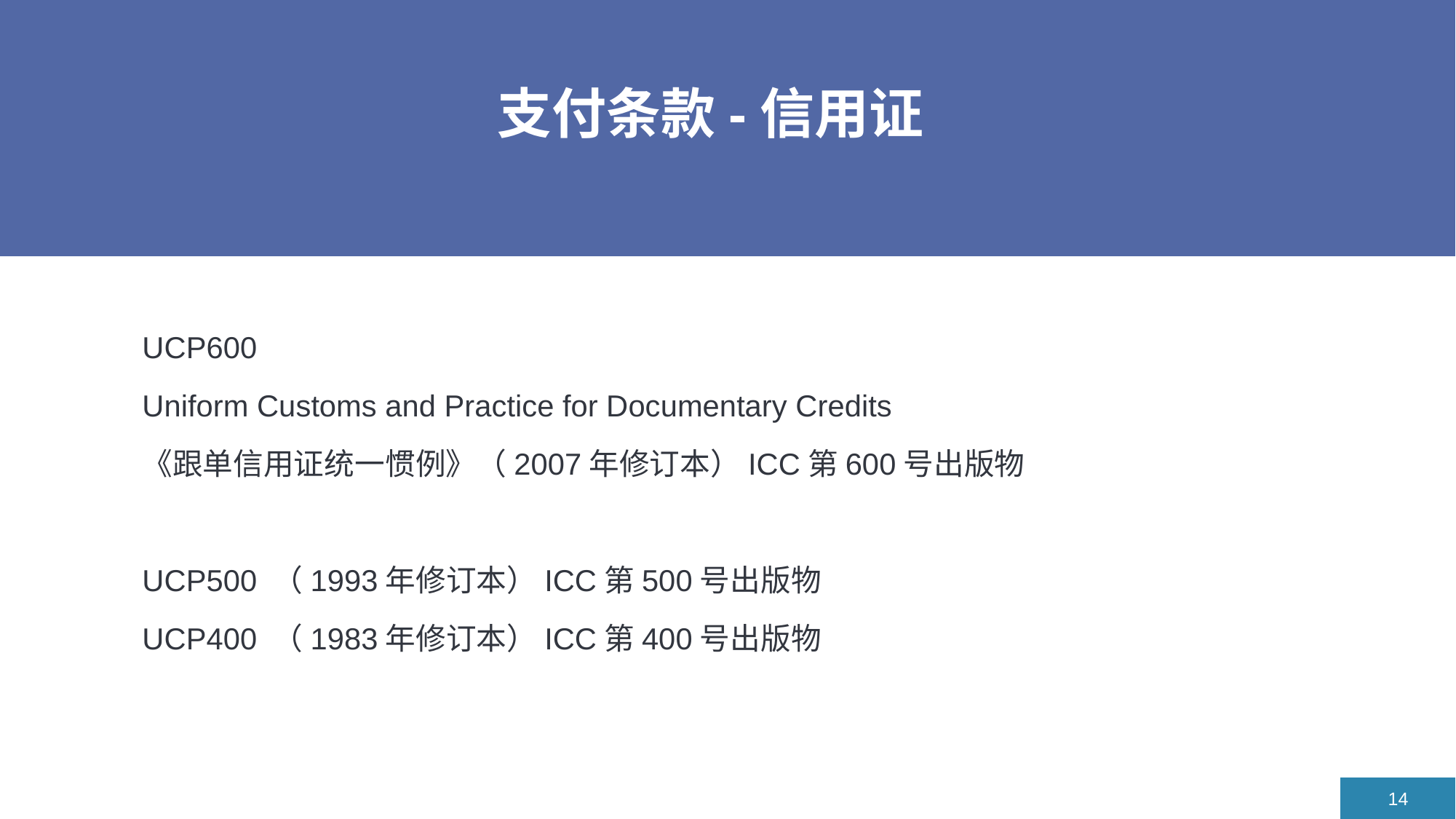

# 支付条款-信用证

UCP600
Uniform Customs and Practice for Documentary Credits
《跟单信用证统一惯例》（2007年修订本）ICC第600号出版物
UCP500 （1993年修订本）ICC第500号出版物
UCP400 （1983年修订本）ICC第400号出版物

14